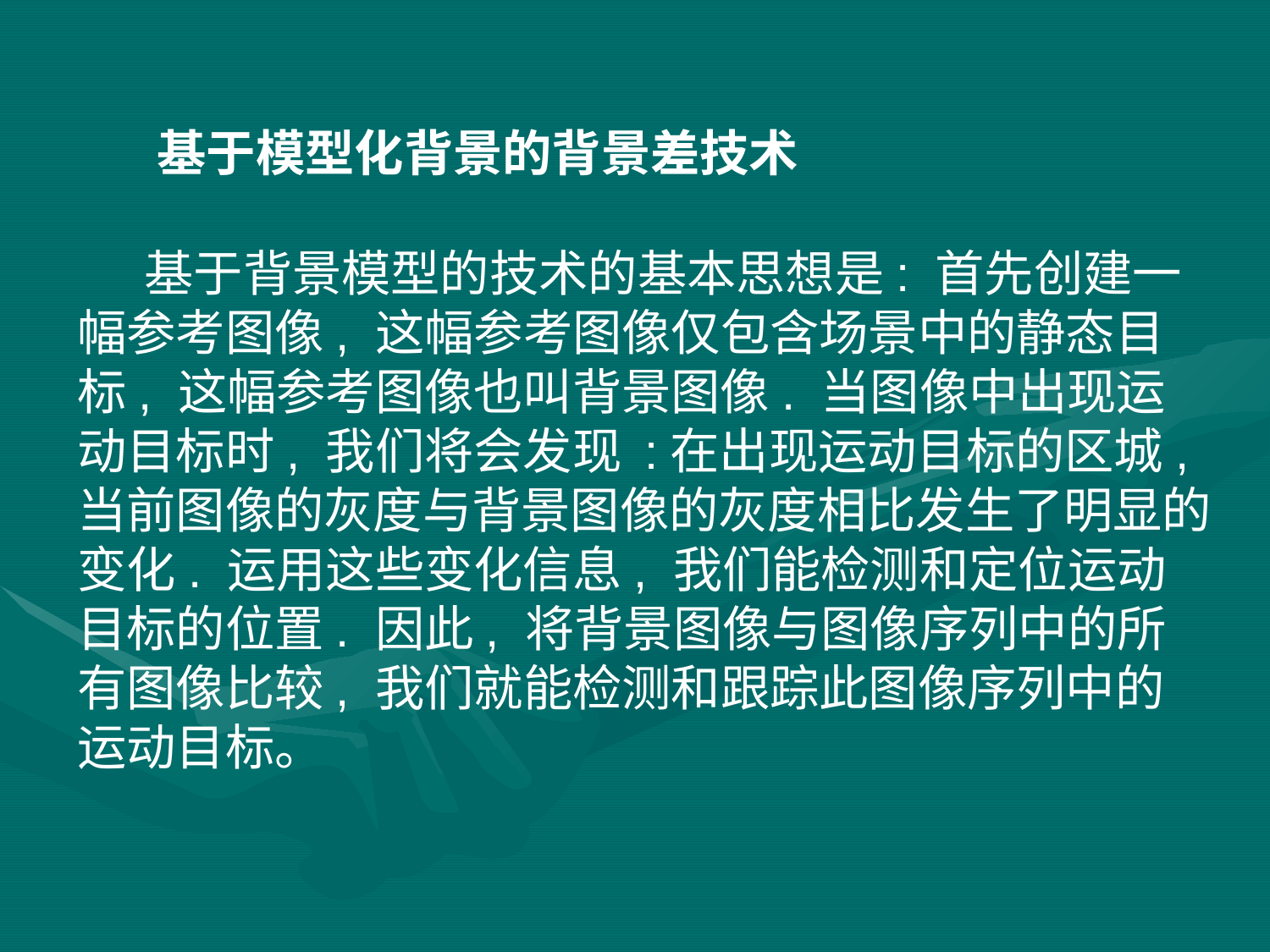

基于模型化背景的背景差技术
     基于背景模型的技术的基本思想是: 首先创建一幅参考图像, 这幅参考图像仅包含场景中的静态目标, 这幅参考图像也叫背景图像. 当图像中出现运动目标时, 我们将会发现 :在出现运动目标的区城, 当前图像的灰度与背景图像的灰度相比发生了明显的变化. 运用这些变化信息, 我们能检测和定位运动目标的位置. 因此, 将背景图像与图像序列中的所有图像比较, 我们就能检测和跟踪此图像序列中的运动目标。